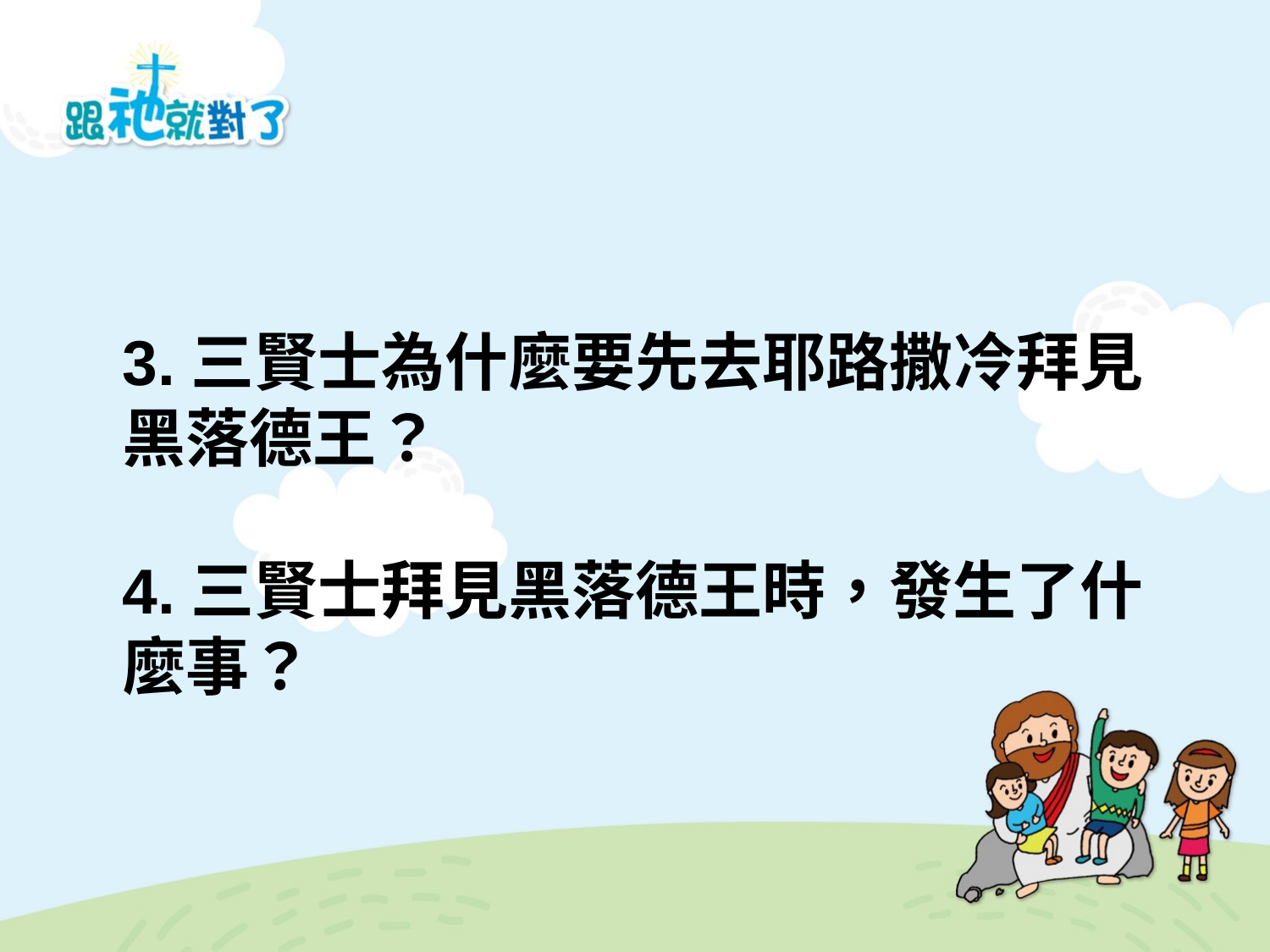

3.三賢士為什麼要先去耶路撒冷拜見黑落德王？

4.三賢士拜見黑落德王時，發生了什麼事？